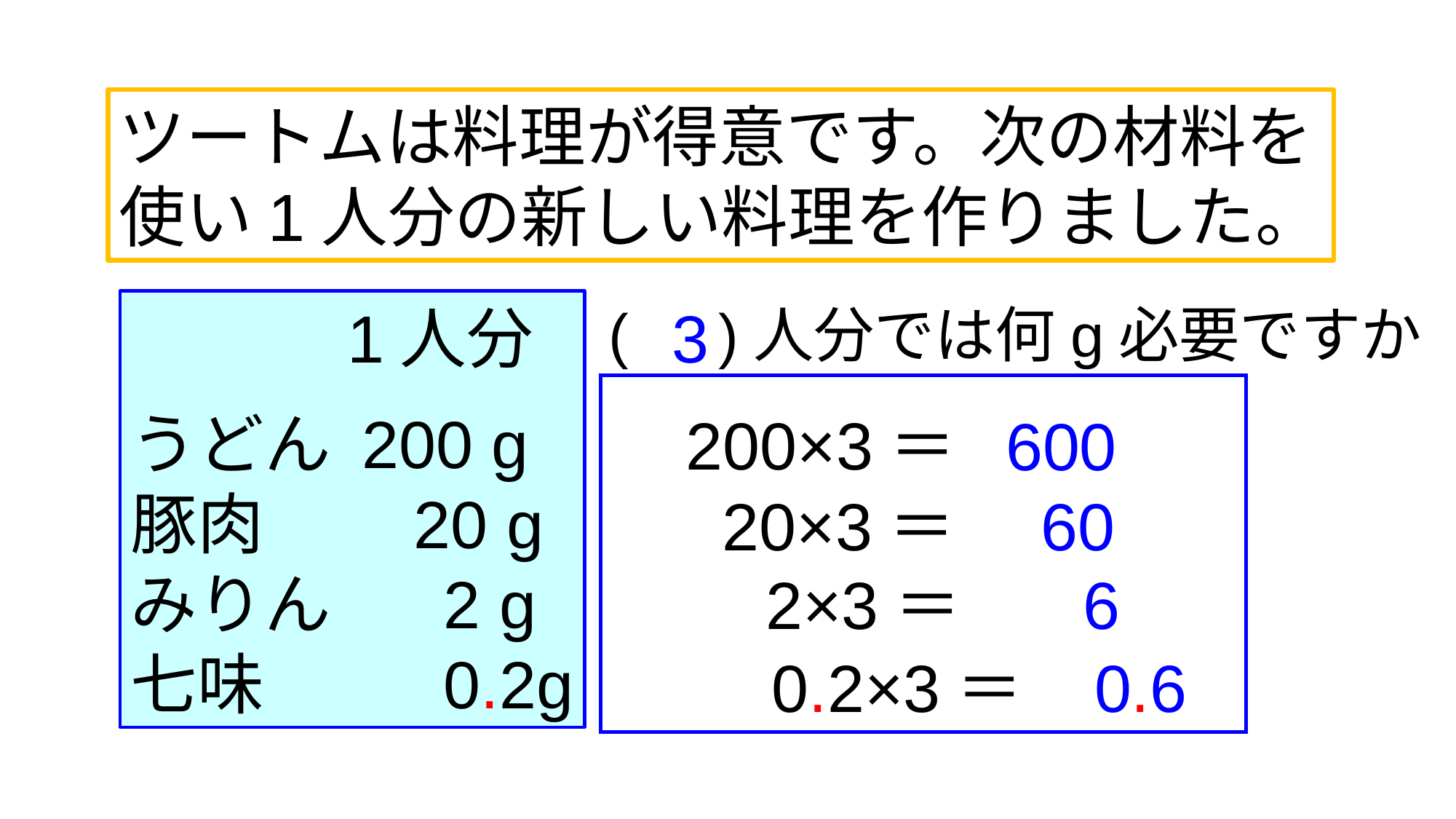

ツートムは料理が得意です。次の材料を
使い1人分の新しい料理を作りました。
　　　1人分

うどん 200 g
豚肉　　20 g
みりん  　2 g
七味　　  0.2g
(　)人分では何g必要ですか
3

200×3＝
600
20×3＝
60
2×3＝
6
 0.2×3＝
0.6